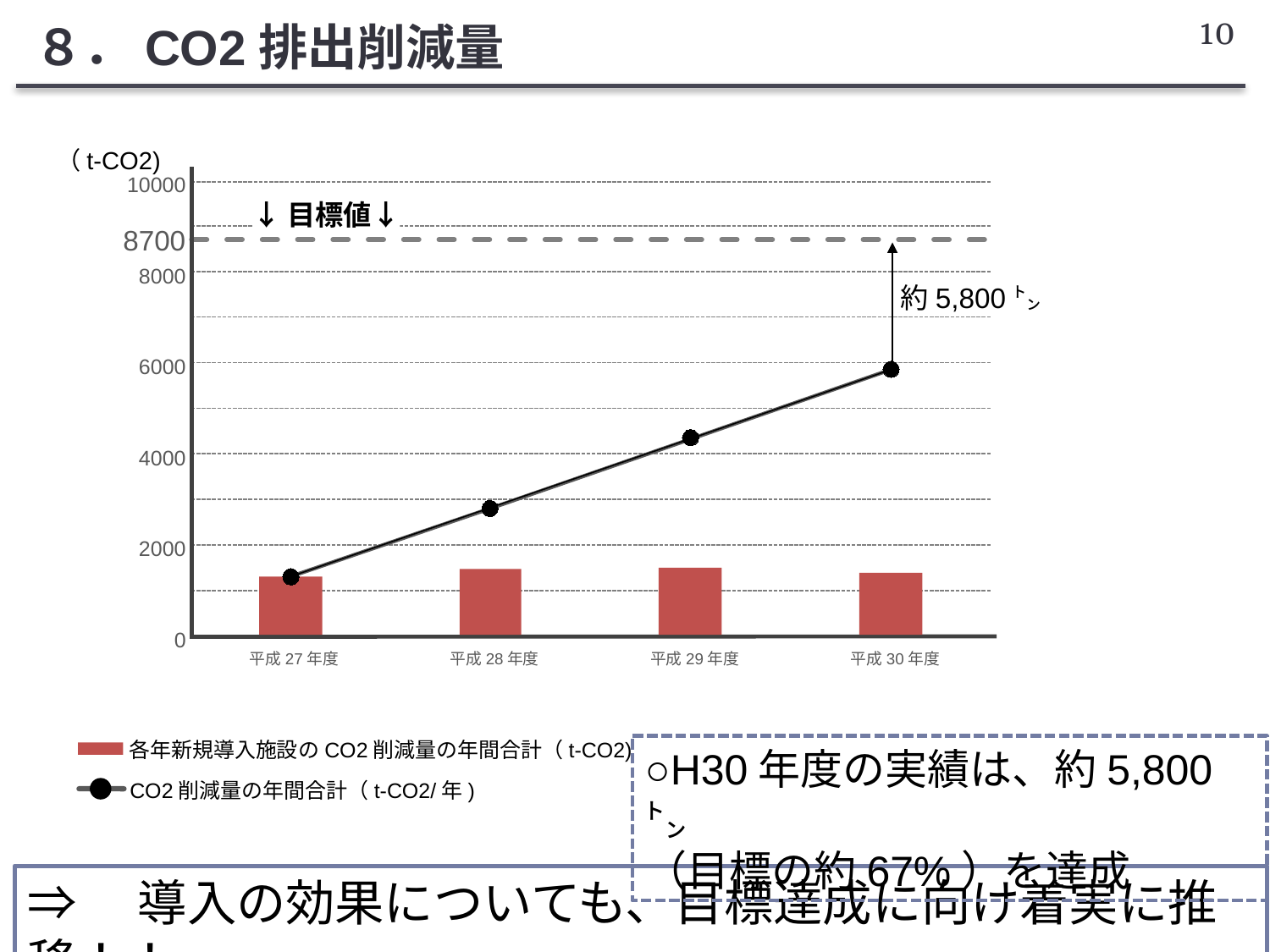

10
８．CO2排出削減量
（t-CO2)
10000

↓目標値↓
8700

8000
約5,800㌧
6000

4000

2000

0

平成27年度
平成28年度
平成29年度
平成30年度
○H30年度の実績は、約5,800㌧
（目標の約67%）を達成
各年新規導入施設のCO2削減量の年間合計（t-CO2)

CO2削減量の年間合計（t-CO2/年)

⇒　導入の効果についても、目標達成に向け着実に推移！！